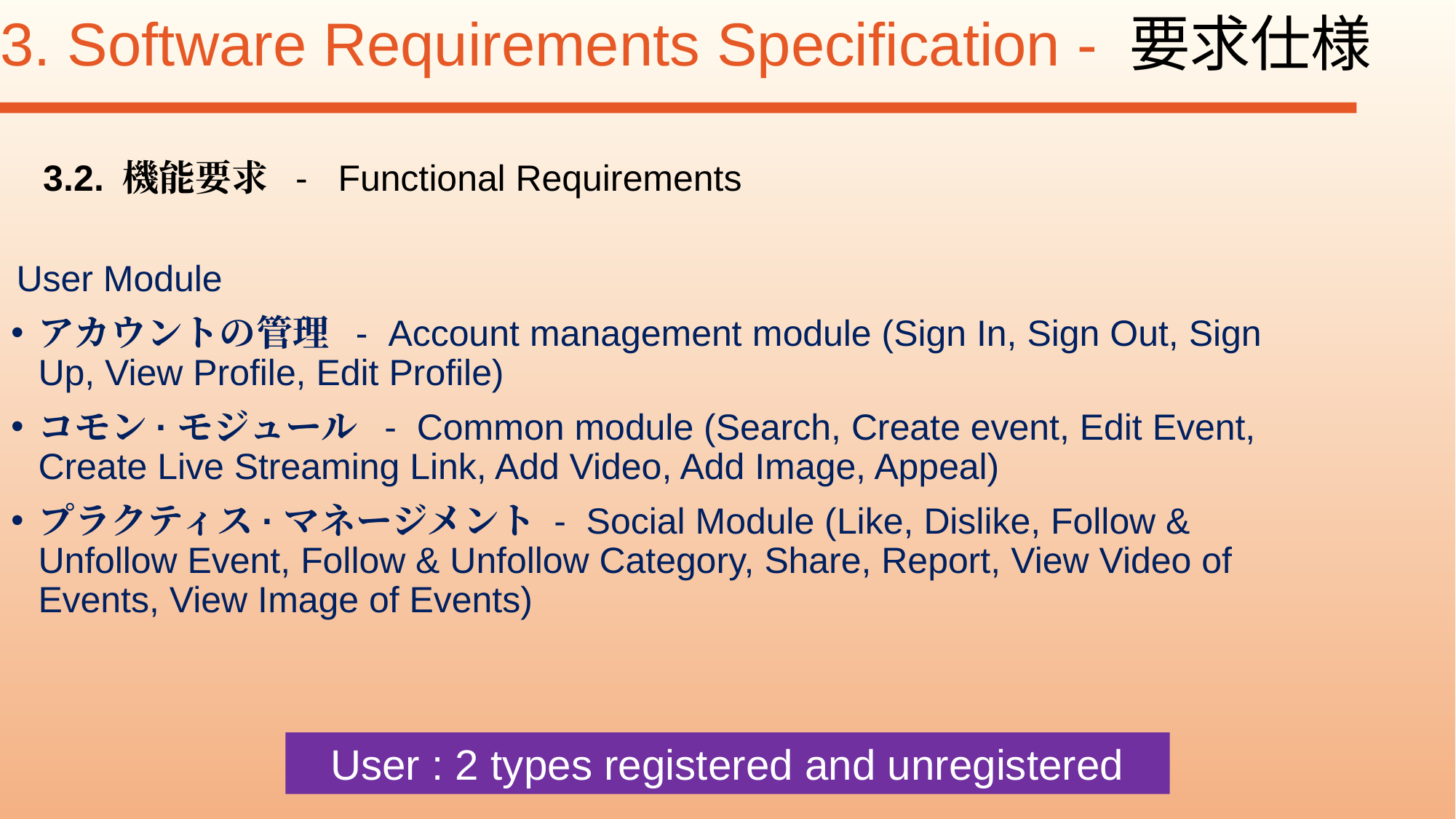

3.2. 機能要求  -   Functional Requirements
User Module
アカウントの管理  -  Account management module (Sign In, Sign Out, Sign Up, View Profile, Edit Profile)
コモン·モジュール  -  Common module (Search, Create event, Edit Event, Create Live Streaming Link, Add Video, Add Image, Appeal)
プラクティス·マネージメント -  Social Module (Like, Dislike, Follow & Unfollow Event, Follow & Unfollow Category, Share, Report, View Video of Events, View Image of Events)
User : 2 types registered and unregistered